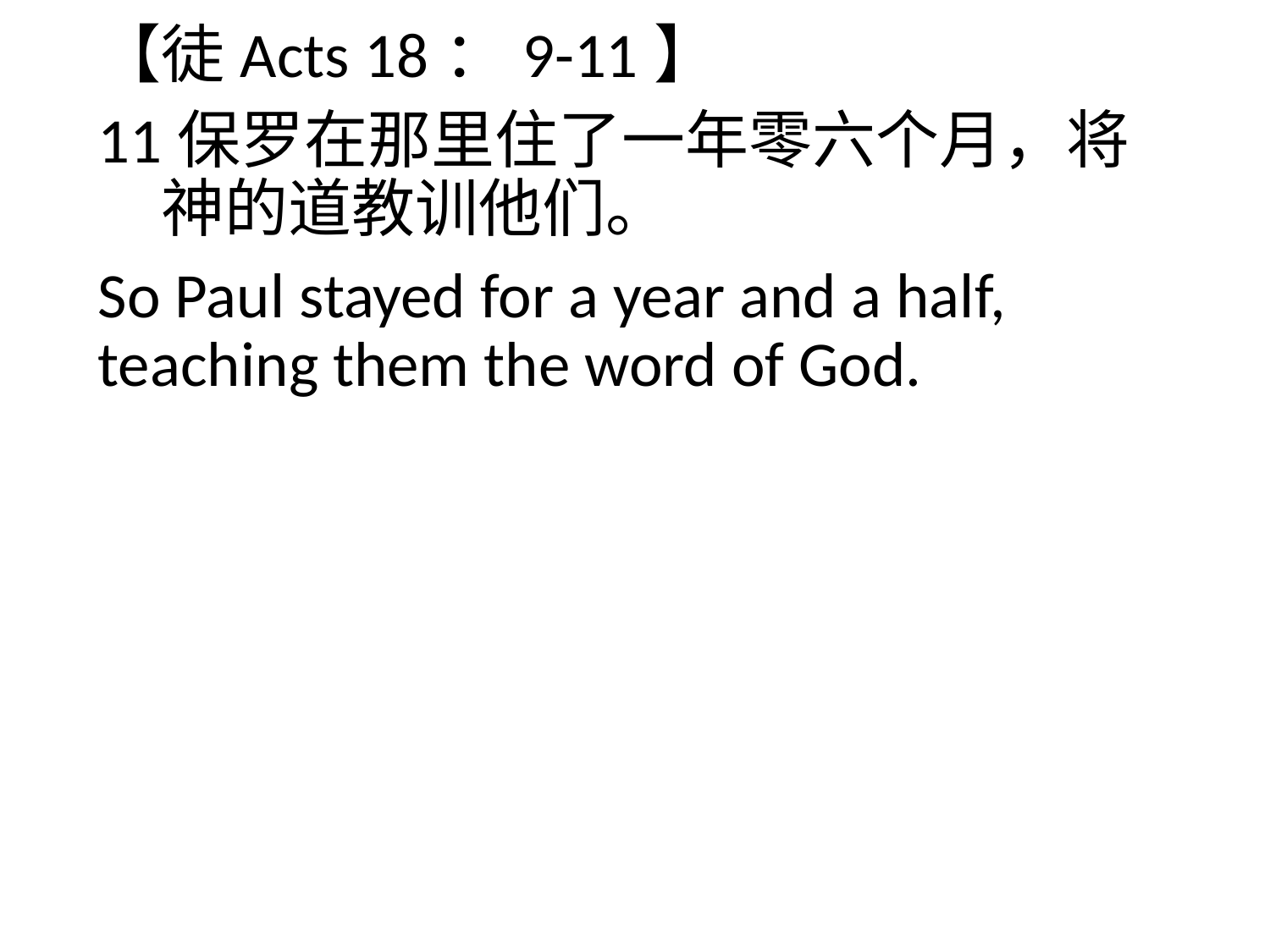

【徒Acts 18：9-11】
11保罗在那里住了一年零六个月，将　神的道教训他们。
So Paul stayed for a year and a half, teaching them the word of God.